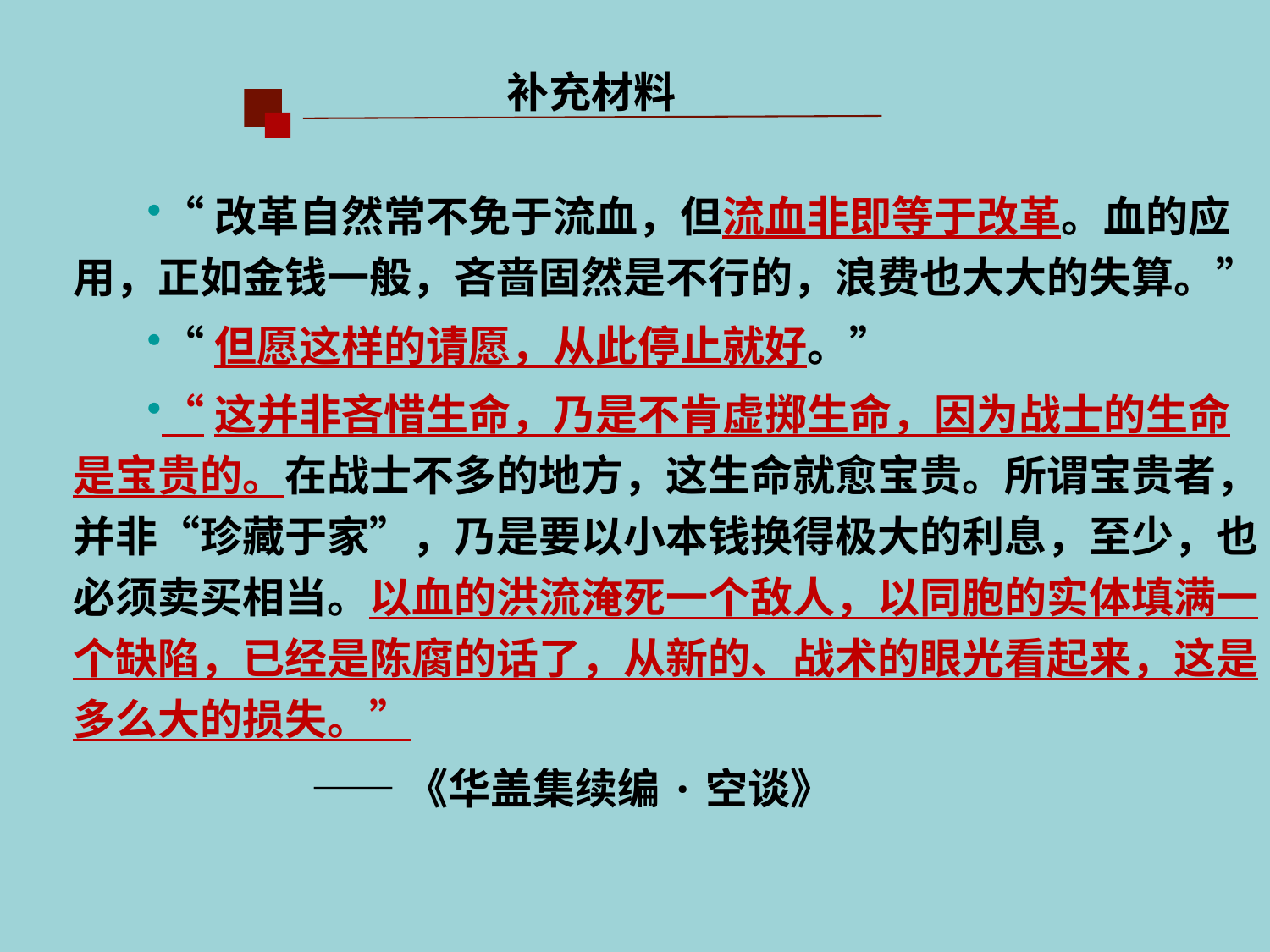

补充材料

“改革自然常不免于流血，但流血非即等于改革。血的应用，正如金钱一般，吝啬固然是不行的，浪费也大大的失算。”
“但愿这样的请愿，从此停止就好。”
“这并非吝惜生命，乃是不肯虚掷生命，因为战士的生命是宝贵的。在战士不多的地方，这生命就愈宝贵。所谓宝贵者，并非“珍藏于家”，乃是要以小本钱换得极大的利息，至少，也必须卖买相当。以血的洪流淹死一个敌人，以同胞的实体填满一个缺陷，已经是陈腐的话了，从新的、战术的眼光看起来，这是多么大的损失。”
                         ——《华盖集续编·空谈》